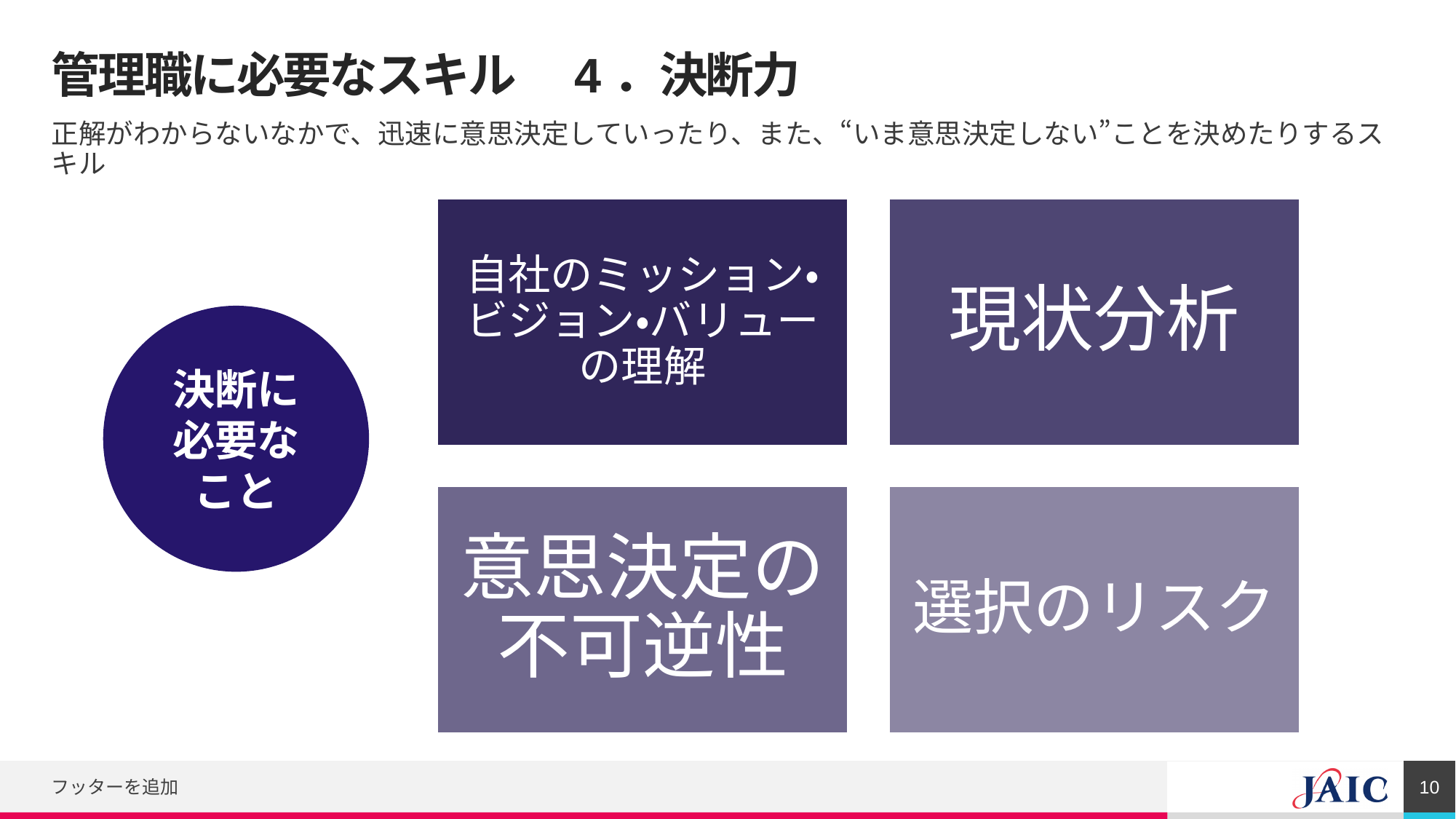

# 管理職に必要なスキル　4．決断力
正解がわからないなかで、迅速に意思決定していったり、また、“いま意思決定しない”ことを決めたりするスキル
自社のミッション・ビジョン・バリューの理解
現状分析
意思決定の不可逆性
選択のリスク
決断に必要なこと
10
フッターを追加